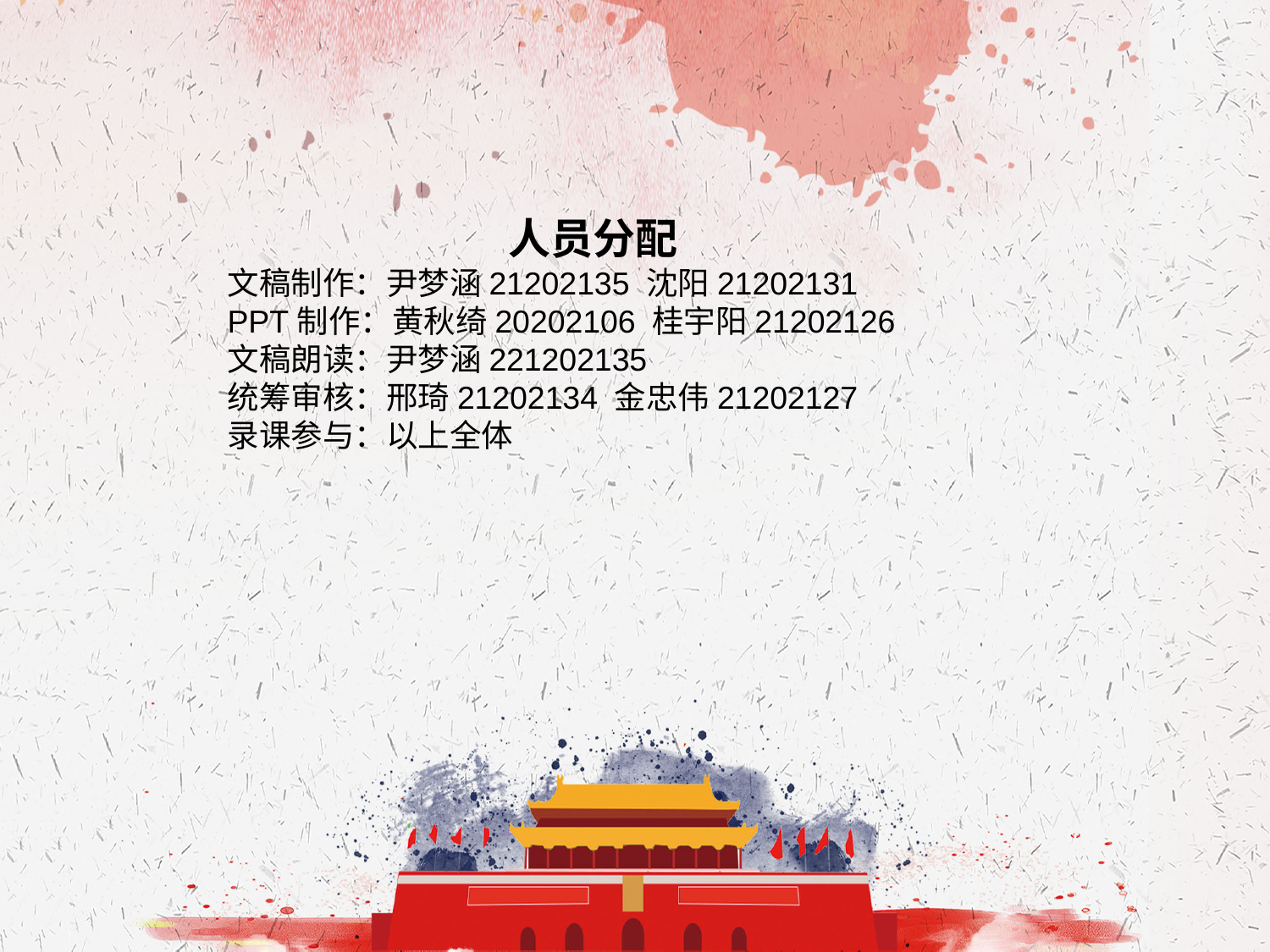

人员分配
文稿制作：尹梦涵21202135 沈阳21202131
PPT制作：黄秋绮20202106 桂宇阳21202126
文稿朗读：尹梦涵221202135
统筹审核：邢琦21202134 金忠伟21202127
录课参与：以上全体